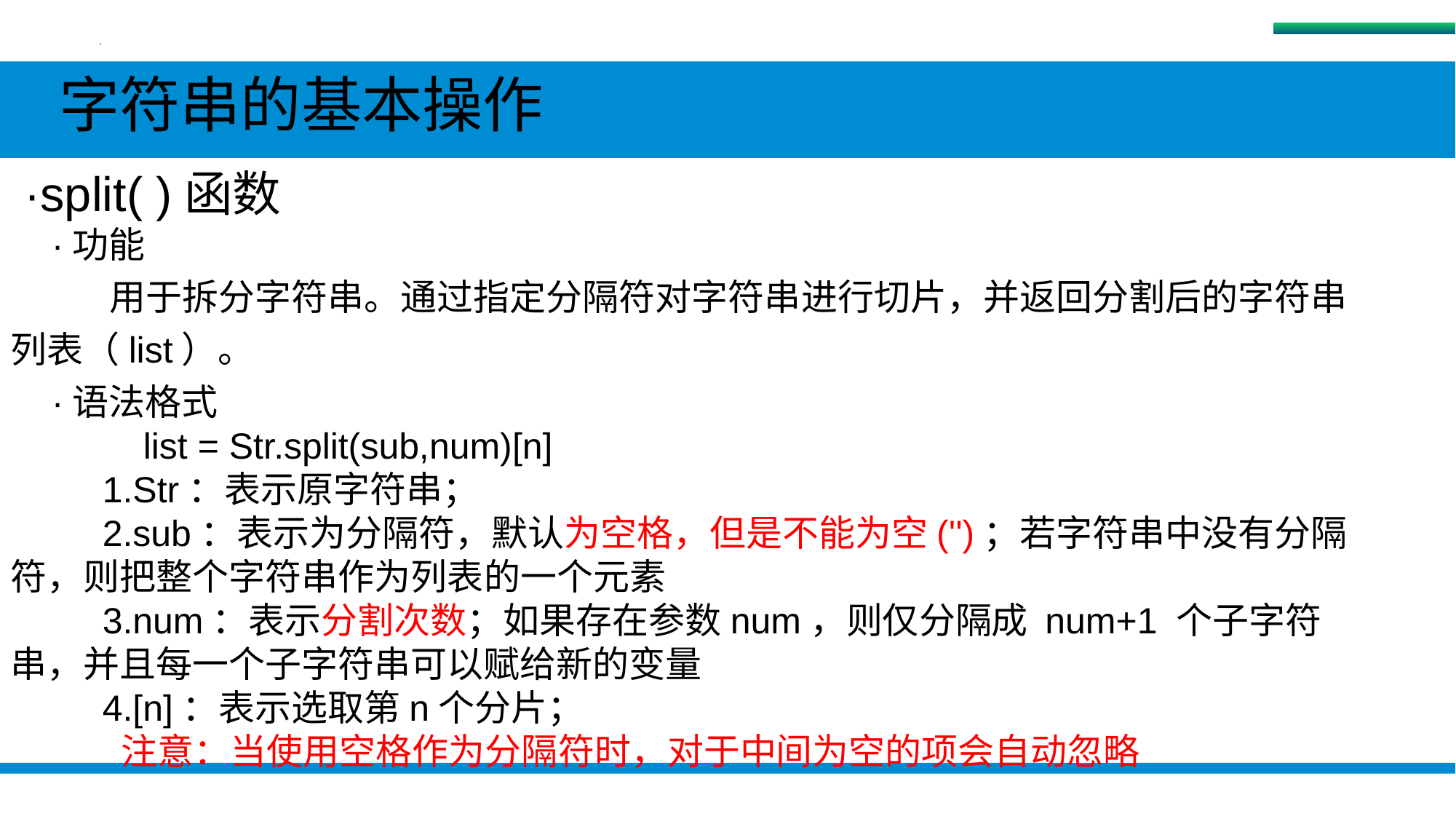

字符串

  字符串的基本操作
 ·split( )函数
    ·功能
           用于拆分字符串。通过指定分隔符对字符串进行切片，并返回分割后的字符串列表（list）。
    ·语法格式
             list = Str.split(sub,num)[n]
         1.Str：表示原字符串；
         2.sub：表示为分隔符，默认为空格，但是不能为空('')；若字符串中没有分隔符，则把整个字符串作为列表的一个元素
         3.num：表示分割次数；如果存在参数num，则仅分隔成 num+1 个子字符串，并且每一个子字符串可以赋给新的变量
         4.[n]：表示选取第n个分片；
          注意：当使用空格作为分隔符时，对于中间为空的项会自动忽略
#